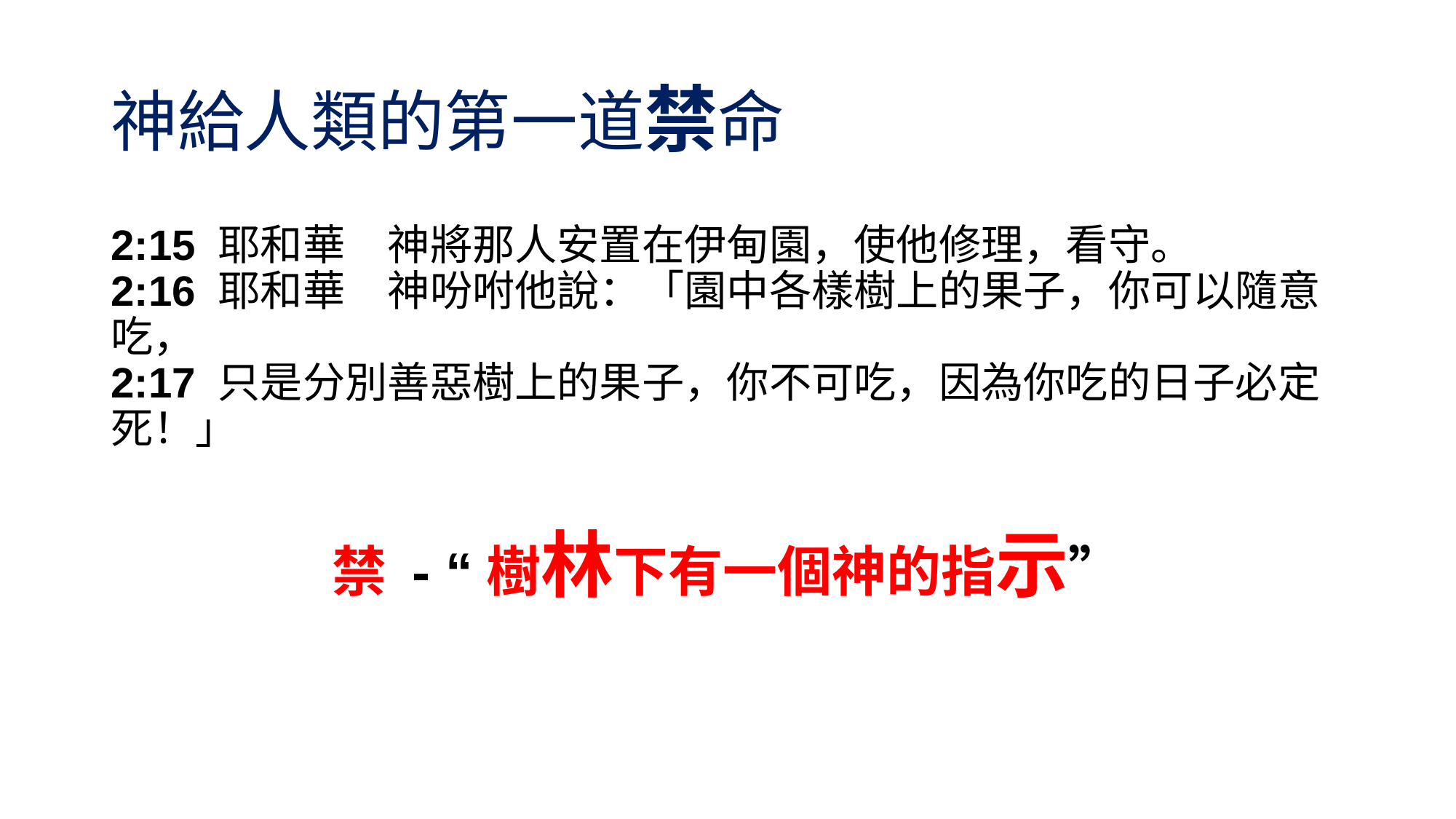

# 神給人類的第一道禁命
2:15 耶和華　神將那人安置在伊甸園，使他修理，看守。
2:16 耶和華　神吩咐他說：「園中各樣樹上的果子，你可以隨意吃，
2:17 只是分別善惡樹上的果子，你不可吃，因為你吃的日子必定死！」

禁 - “樹林下有一個神的指示”